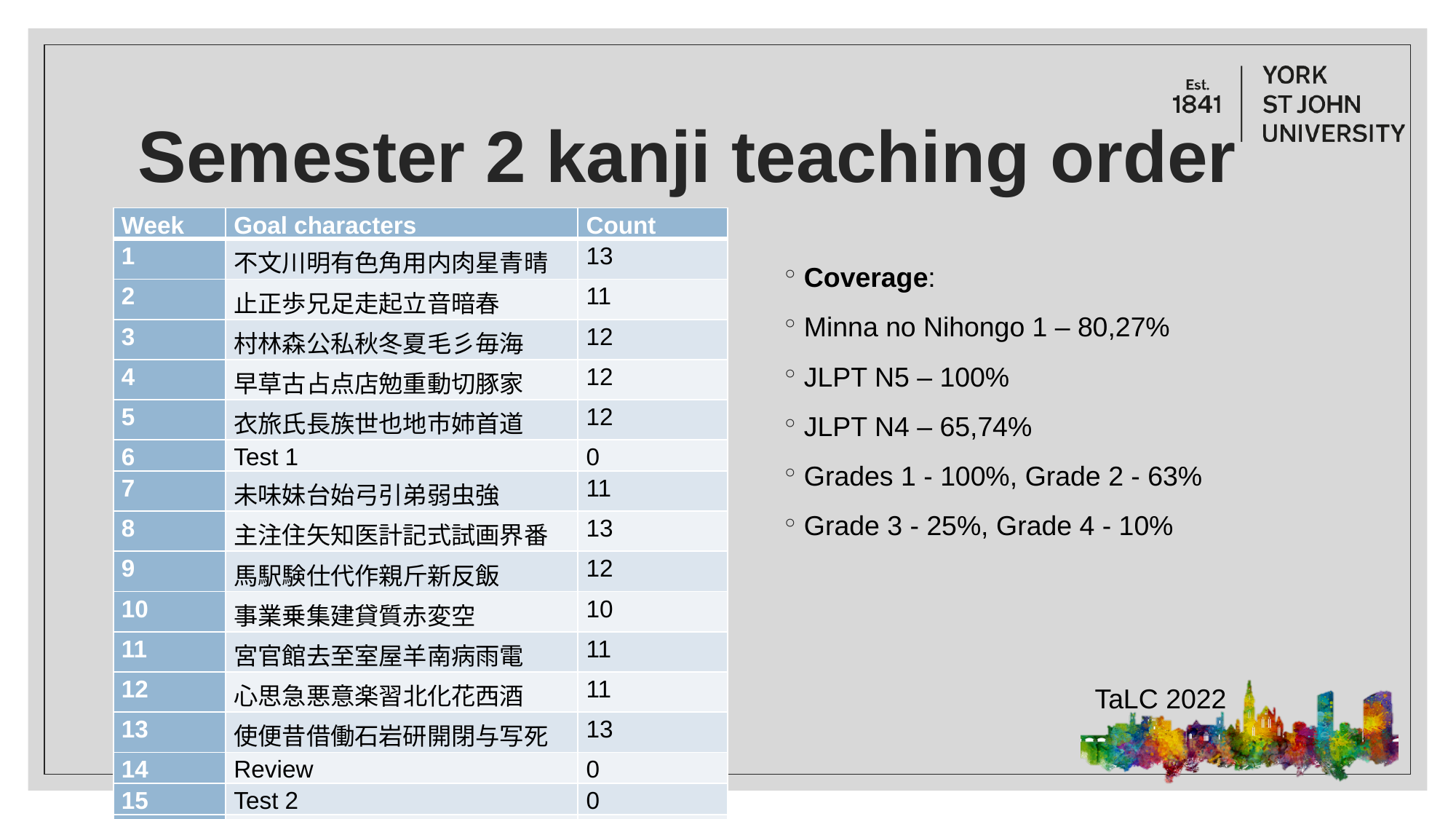

# Semester 2 kanji teaching order
| Week | Goal characters | Count |
| --- | --- | --- |
| 1 | 不文川明有色角用内肉星青晴 | 13 |
| 2 | 止正歩兄足走起立音暗春 | 11 |
| 3 | 村林森公私秋冬夏毛彡毎海 | 12 |
| 4 | 早草古占点店勉重動切豚家 | 12 |
| 5 | 衣旅氏長族世也地市姉首道 | 12 |
| 6 | Test 1 | 0 |
| 7 | 未味妹台始弓引弟弱虫強 | 11 |
| 8 | 主注住矢知医計記式試画界番 | 13 |
| 9 | 馬駅験仕代作親斤新反飯 | 12 |
| 10 | 事業乗集建貸質赤変空 | 10 |
| 11 | 宮官館去至室屋羊南病雨電 | 11 |
| 12 | 心思急悪意楽習北化花西酒 | 11 |
| 13 | 使便昔借働石岩研開閉与写死 | 13 |
| 14 | Review | 0 |
| 15 | Test 2 | 0 |
| Total |  | 141 |

Coverage:
Minna no Nihongo 1 – 80,27%
JLPT N5 – 100%
JLPT N4 – 65,74%
Grades 1 - 100%, Grade 2 - 63%
Grade 3 - 25%, Grade 4 - 10%